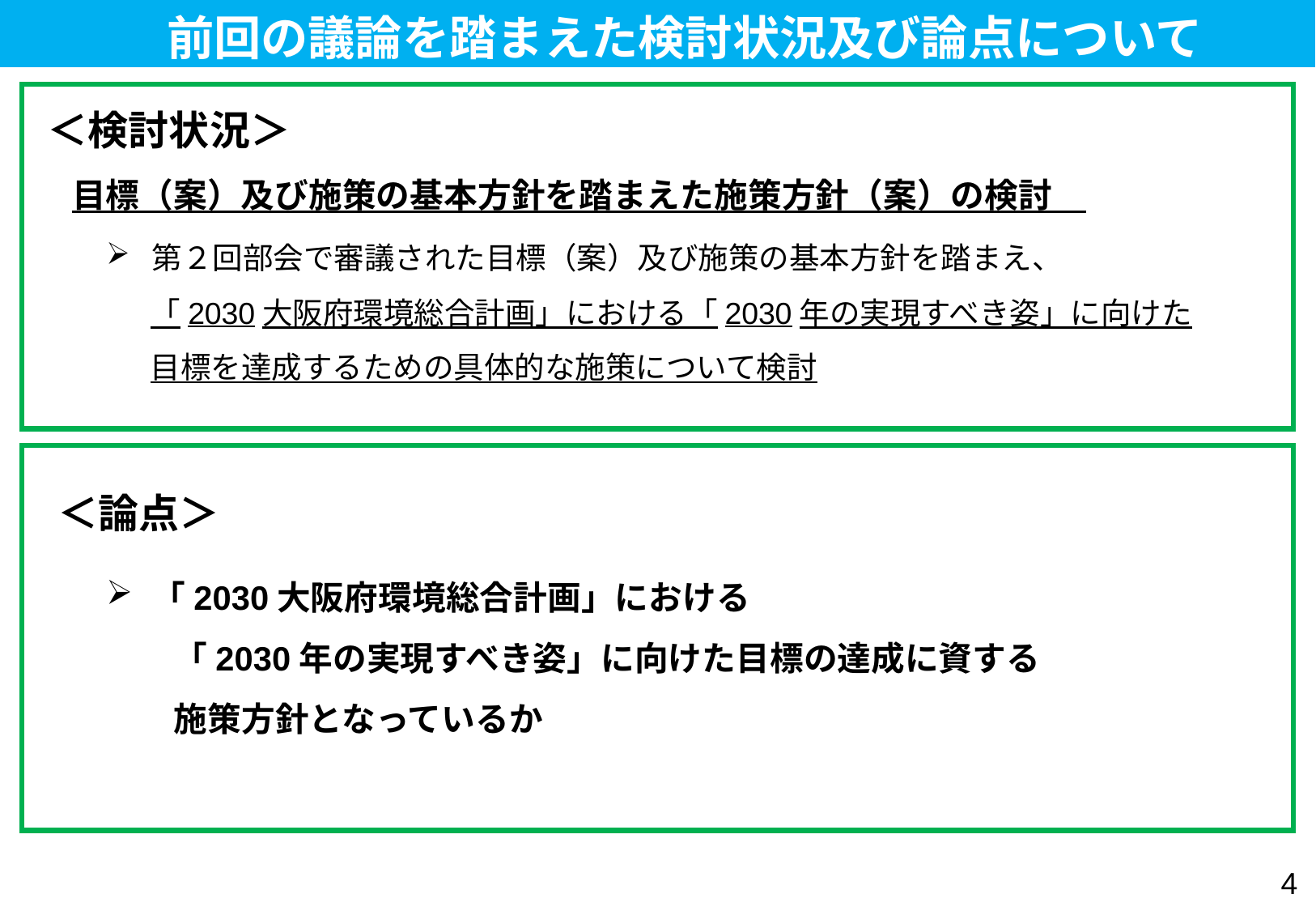

前回の議論を踏まえた検討状況及び論点について

＜検討状況＞
目標（案）及び施策の基本方針を踏まえた施策方針（案）の検討
第２回部会で審議された目標（案）及び施策の基本方針を踏まえ、
　  「2030大阪府環境総合計画」における「2030年の実現すべき姿」に向けた
　  目標を達成するための具体的な施策について検討

＜論点＞
「2030大阪府環境総合計画」における
　　「2030年の実現すべき姿」に向けた目標の達成に資する
　　施策方針となっているか

4